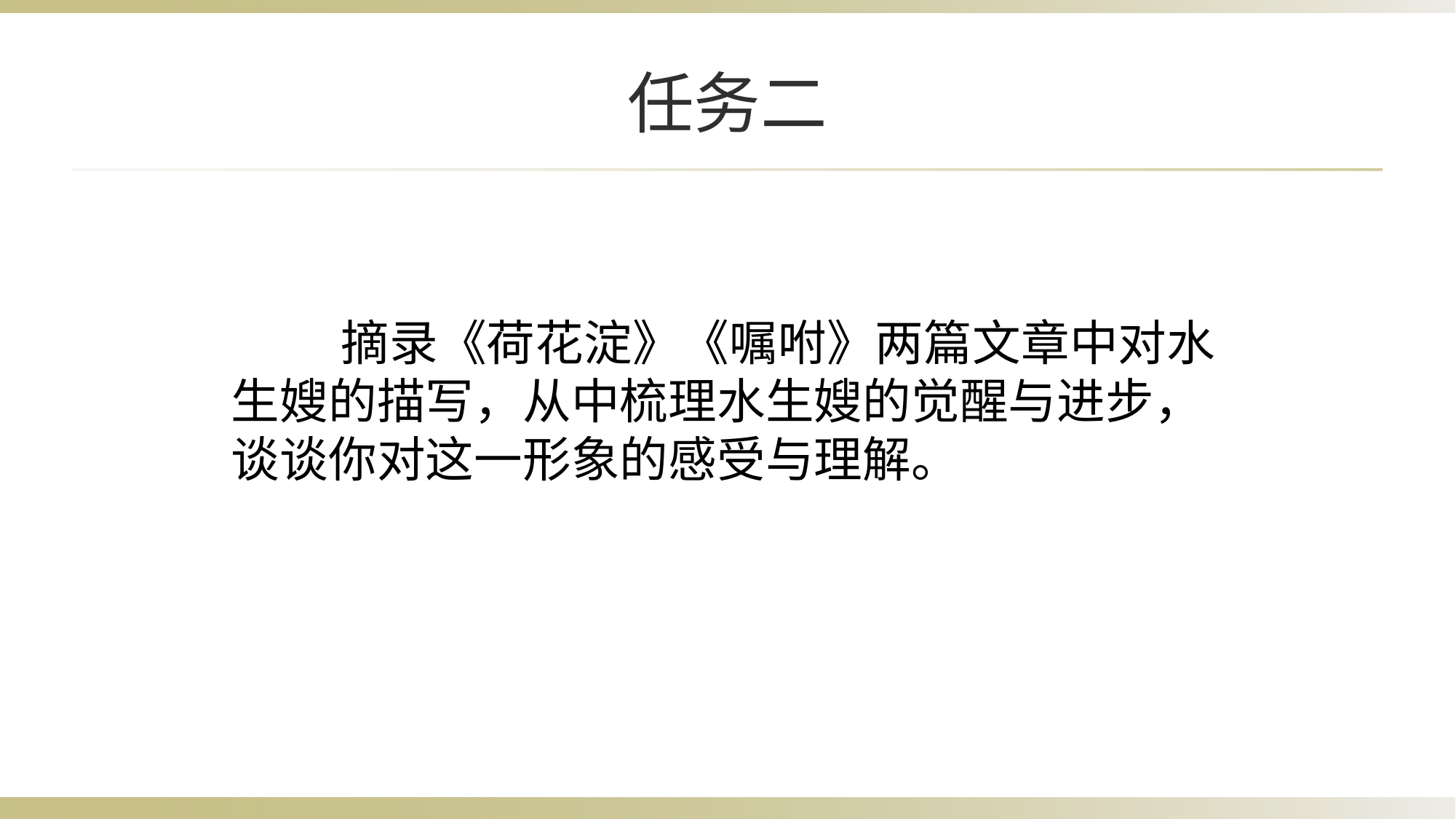

# 任务二
         摘录《荷花淀》《嘱咐》两篇文章中对水生嫂的描写，从中梳理水生嫂的觉醒与进步，谈谈你对这一形象的感受与理解。